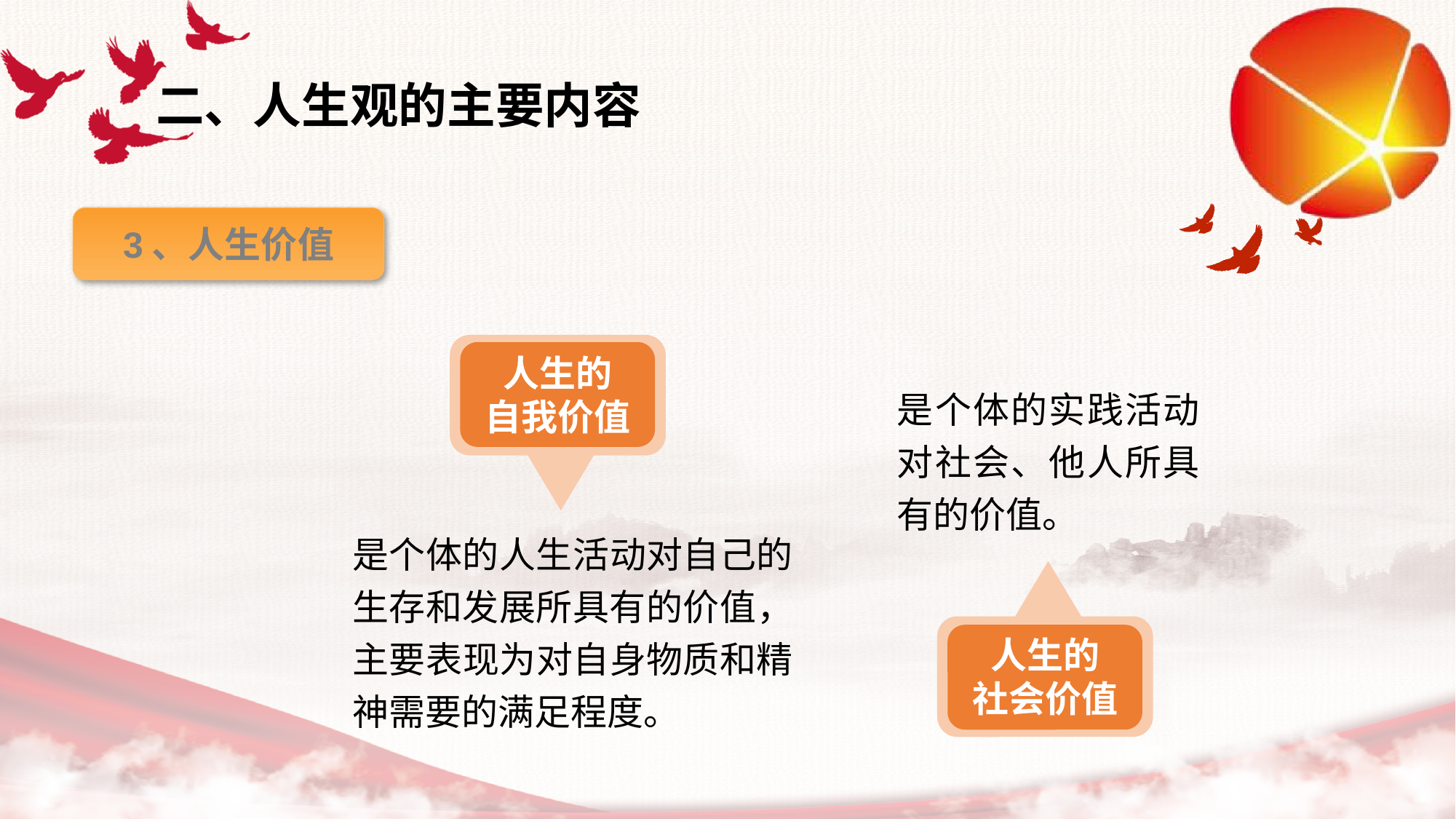

二、人生观的主要内容
3、人生价值

人生的
自我价值
是个体的实践活动对社会、他人所具有的价值。
是个体的人生活动对自己的生存和发展所具有的价值，主要表现为对自身物质和精神需要的满足程度。

人生的
社会价值